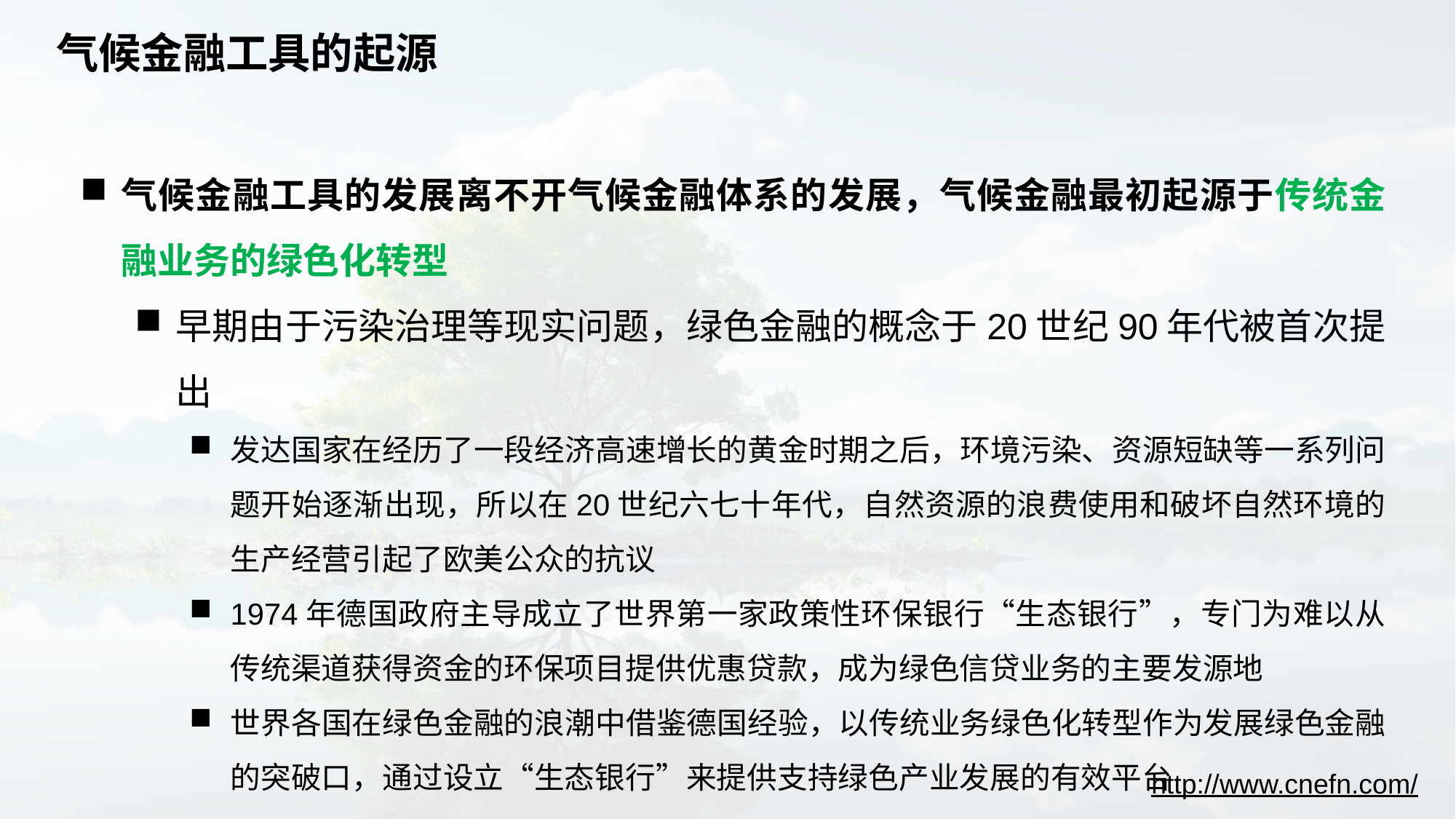

# 气候金融工具的起源
气候金融工具的发展离不开气候金融体系的发展，气候金融最初起源于传统金融业务的绿色化转型
早期由于污染治理等现实问题，绿色金融的概念于20世纪90年代被首次提出
发达国家在经历了一段经济高速增长的黄金时期之后，环境污染、资源短缺等一系列问题开始逐渐出现，所以在20世纪六七十年代，自然资源的浪费使用和破坏自然环境的生产经营引起了欧美公众的抗议
1974年德国政府主导成立了世界第一家政策性环保银行“生态银行”，专门为难以从传统渠道获得资金的环保项目提供优惠贷款，成为绿色信贷业务的主要发源地
世界各国在绿色金融的浪潮中借鉴德国经验，以传统业务绿色化转型作为发展绿色金融的突破口，通过设立“生态银行”来提供支持绿色产业发展的有效平台